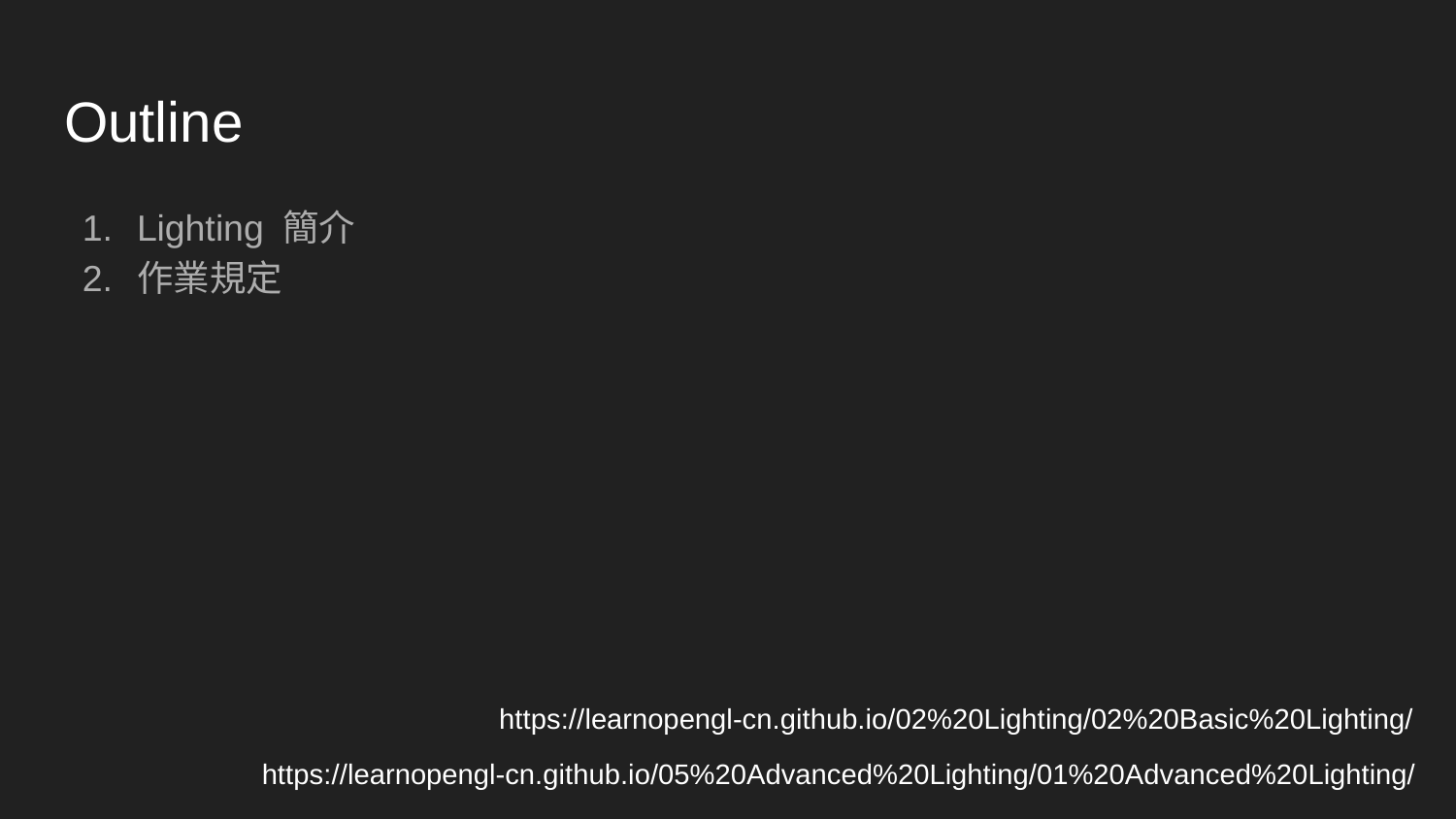

# Outline
Lighting 簡介
作業規定
https://learnopengl-cn.github.io/02%20Lighting/02%20Basic%20Lighting/
https://learnopengl-cn.github.io/05%20Advanced%20Lighting/01%20Advanced%20Lighting/